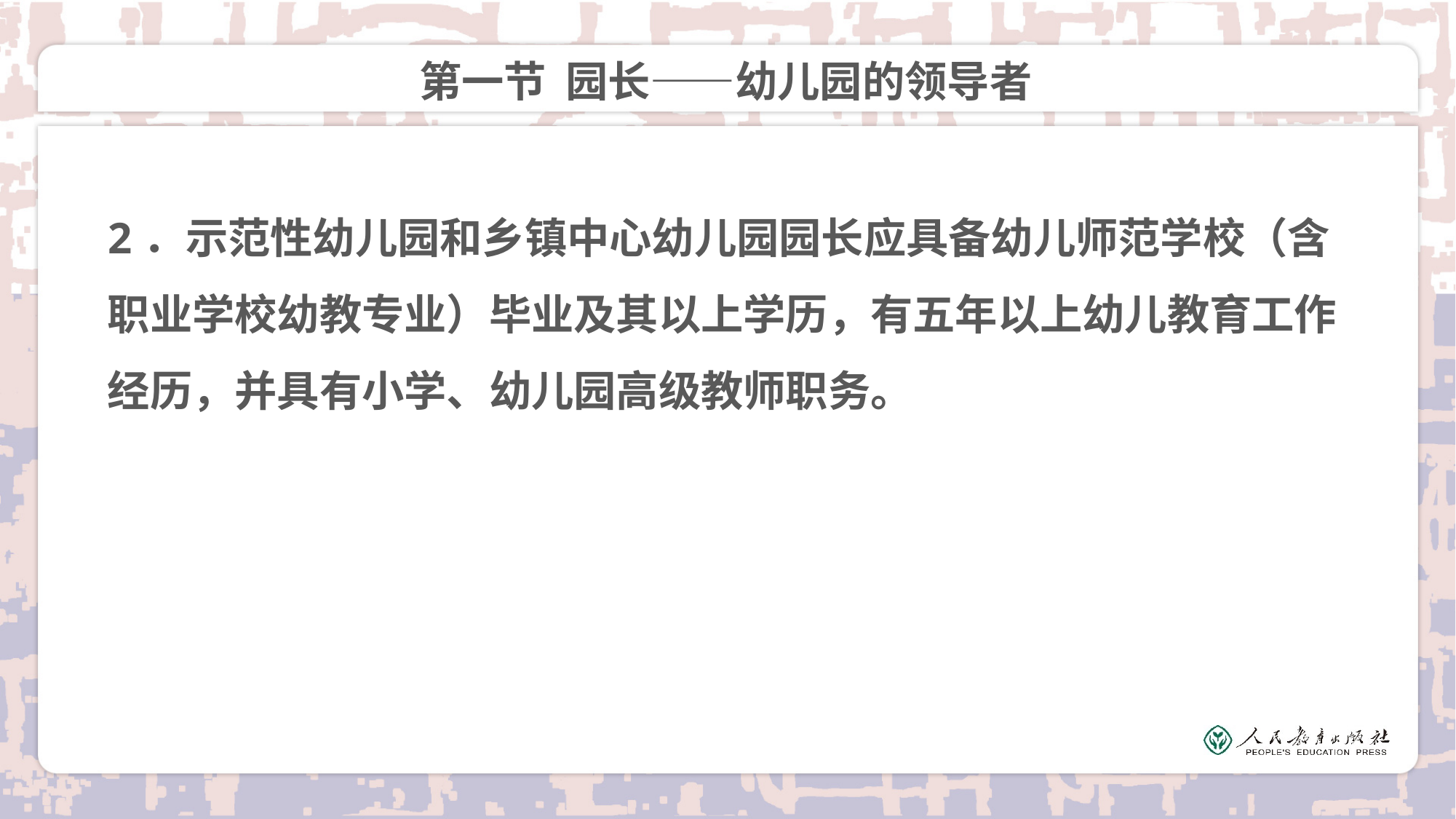

# 第一节  园长——幼儿园的领导者
2．示范性幼儿园和乡镇中心幼儿园园长应具备幼儿师范学校（含职业学校幼教专业）毕业及其以上学历，有五年以上幼儿教育工作经历，并具有小学、幼儿园高级教师职务。